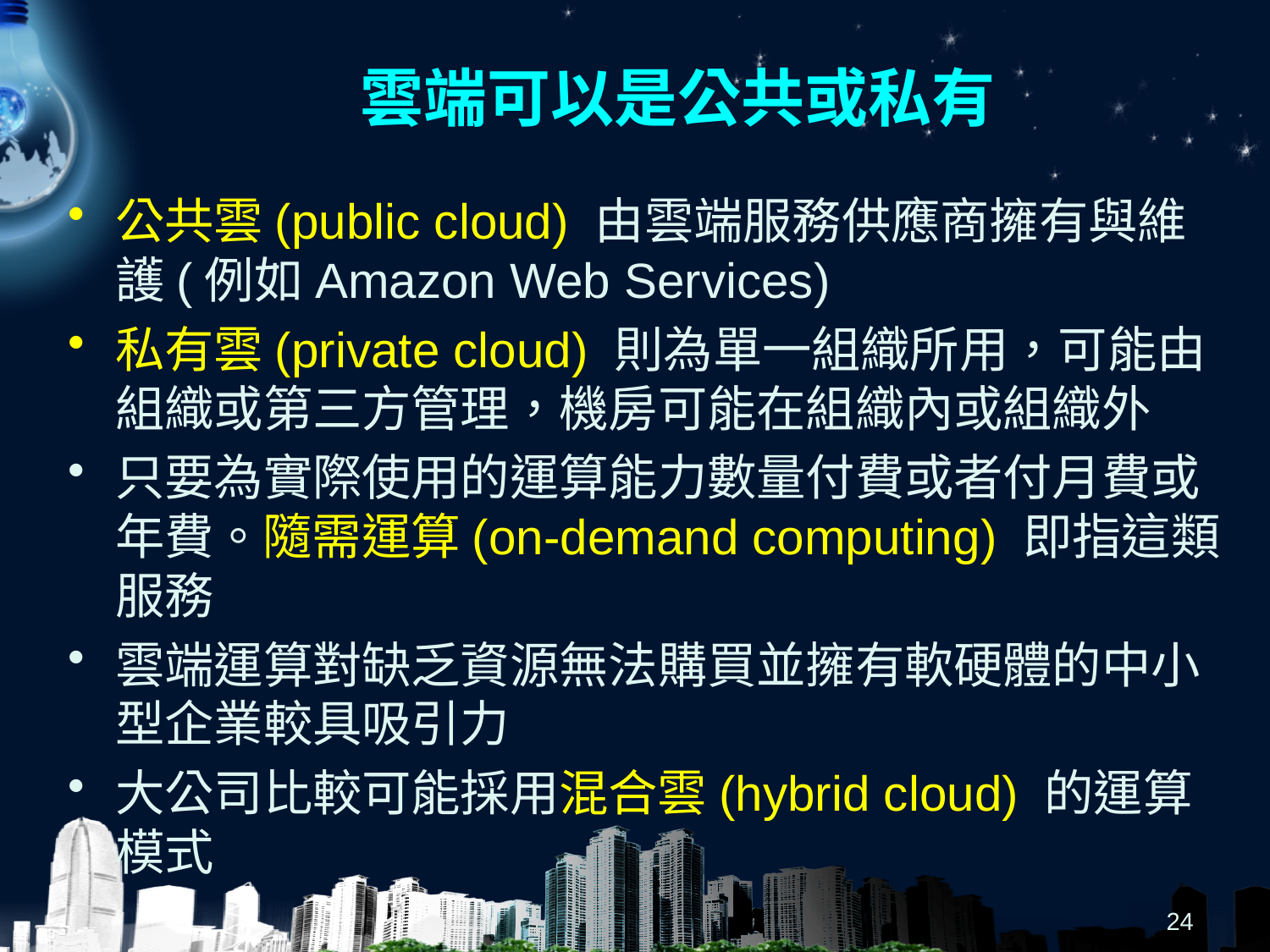

# 雲端可以是公共或私有
公共雲(public cloud) 由雲端服務供應商擁有與維護(例如Amazon Web Services)
私有雲(private cloud) 則為單一組織所用，可能由組織或第三方管理，機房可能在組織內或組織外
只要為實際使用的運算能力數量付費或者付月費或年費。隨需運算(on-demand computing) 即指這類服務
雲端運算對缺乏資源無法購買並擁有軟硬體的中小型企業較具吸引力
大公司比較可能採用混合雲(hybrid cloud) 的運算模式
24